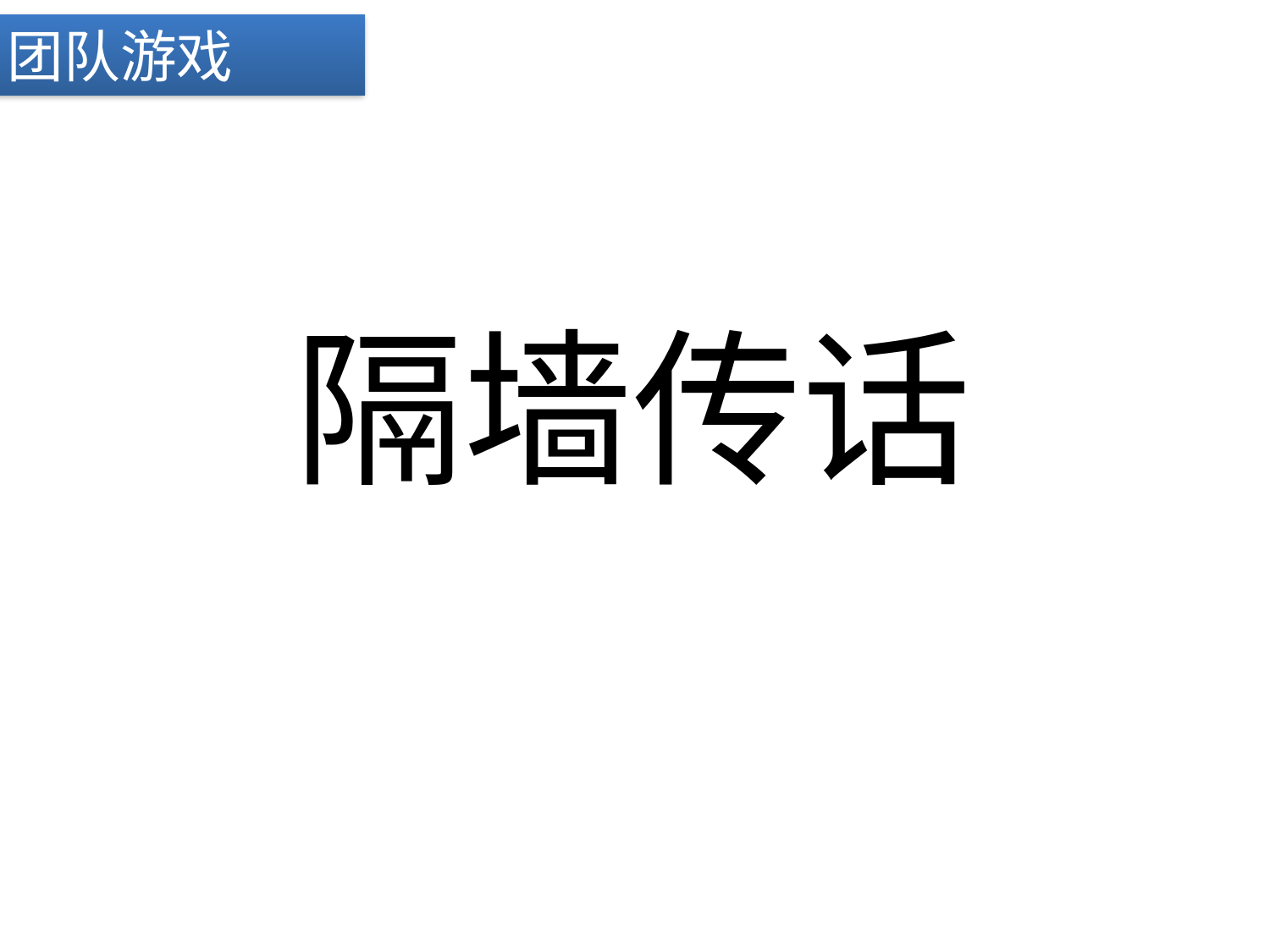

团队游戏
隔墙传话
第  35 / 40 页